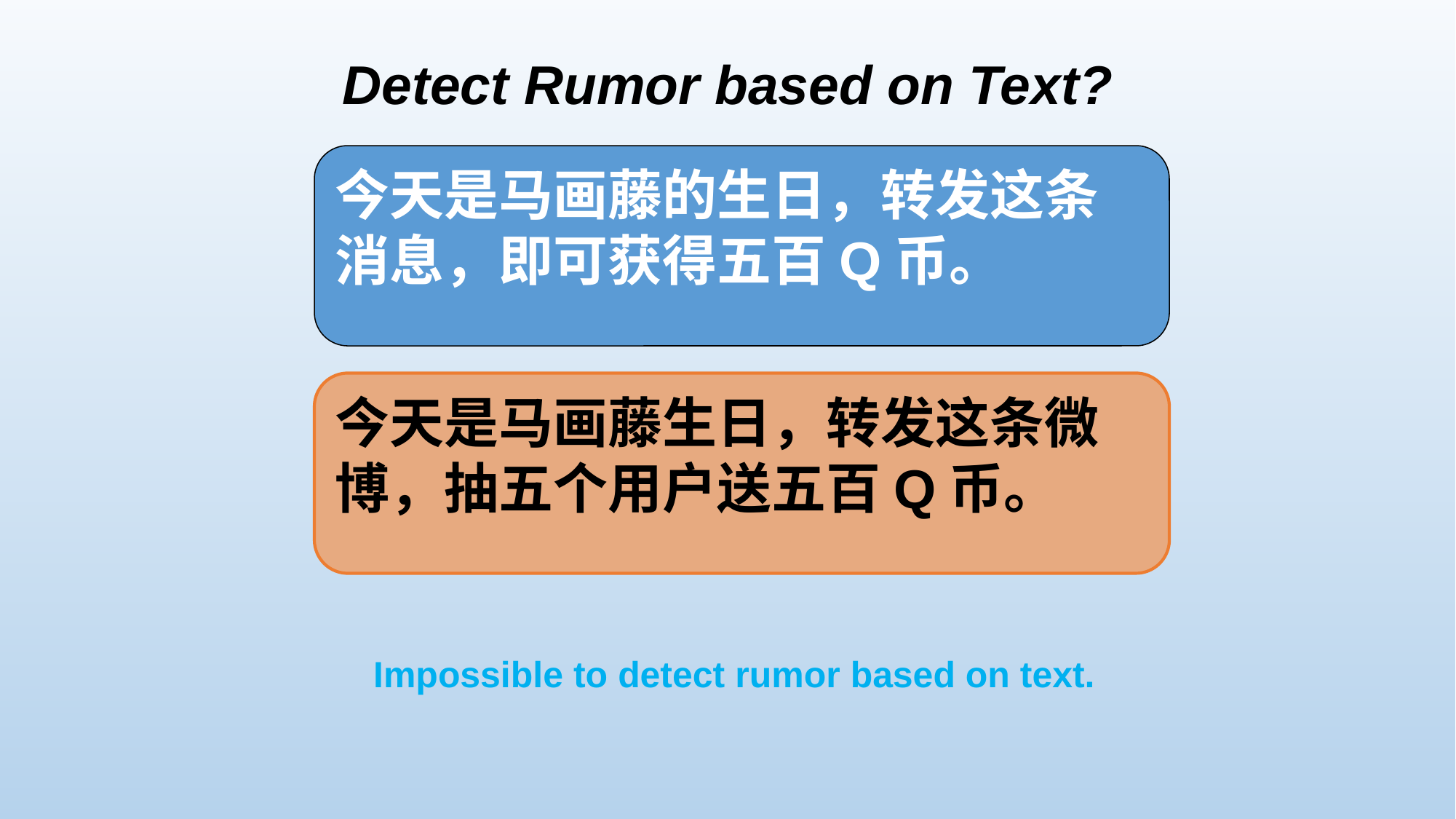

Detect Rumor based on Text?
今天是马画藤的生日，转发这条消息，即可获得五百Q币。
今天是马画藤生日，转发这条微博，抽五个用户送五百Q币。
Impossible to detect rumor based on text.